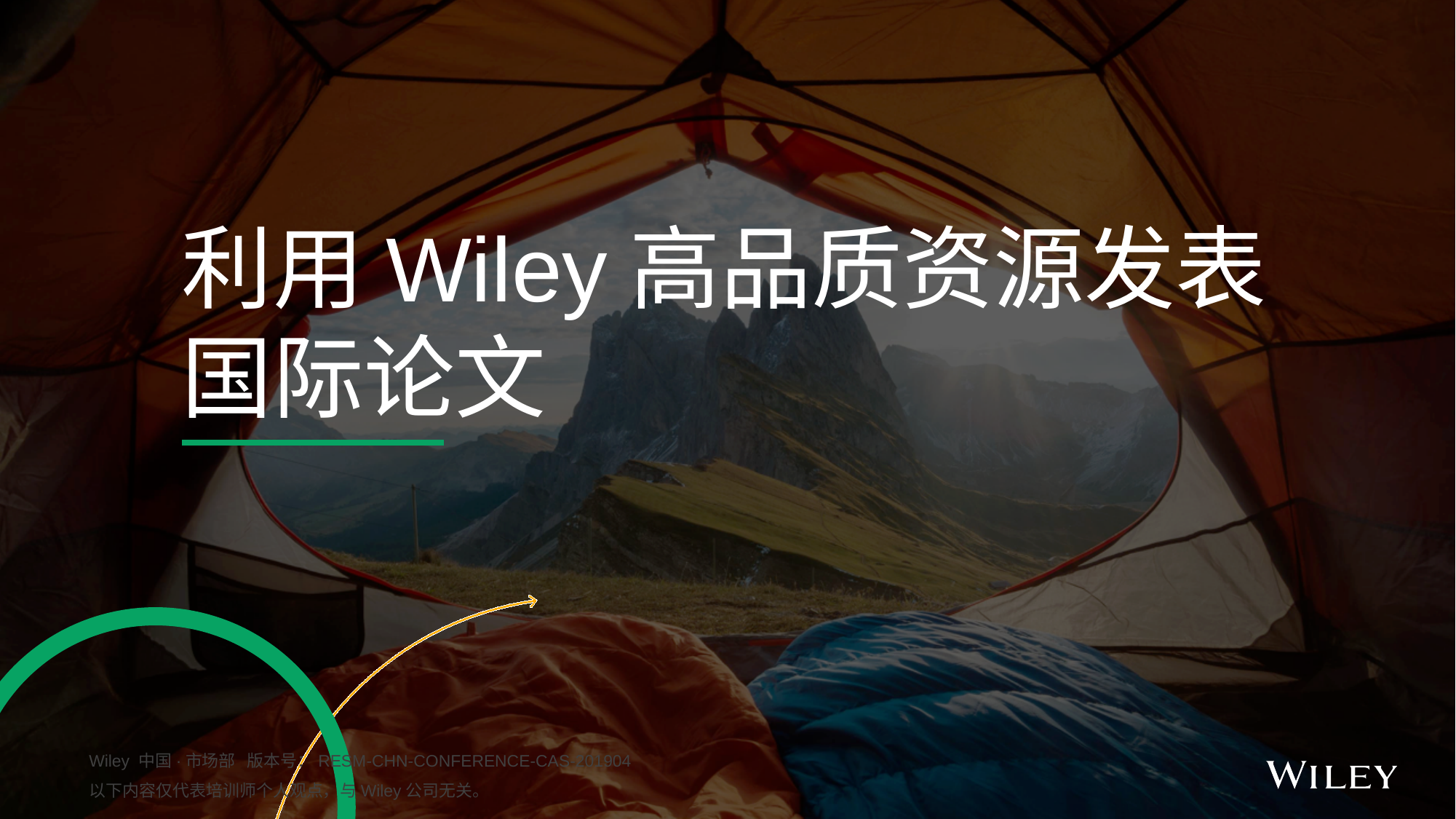

# 利用Wiley高品质资源发表国际论文
Wiley 中国·市场部   版本号：RESM-CHN-CONFERENCE-CAS-201904
以下内容仅代表培训师个人观点，与Wiley公司无关。